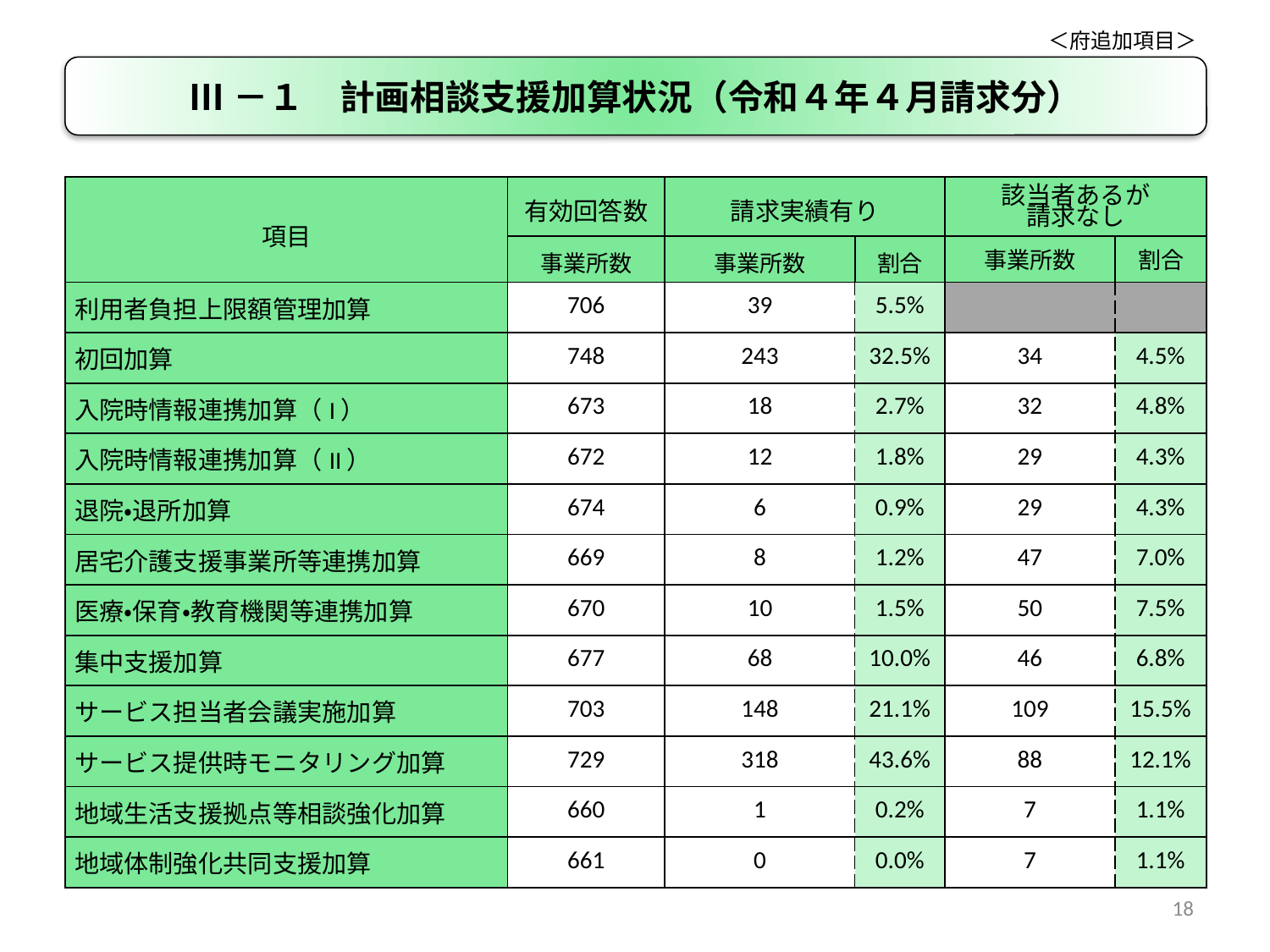

＜府追加項目＞
Ⅲ－１　計画相談支援加算状況（令和４年４月請求分）
| 項目 | 有効回答数 | 請求実績有り |  | 該当者あるが 請求なし |  |
| --- | --- | --- | --- | --- | --- |
|  | 事業所数 | 事業所数 | 割合 | 事業所数 | 割合 |
| 利用者負担上限額管理加算 | 706 | 39 | 5.5% |  |  |
| 初回加算 | 748 | 243 | 32.5% | 34 | 4.5% |
| 入院時情報連携加算（I） | 673 | 18 | 2.7% | 32 | 4.8% |
| 入院時情報連携加算（II） | 672 | 12 | 1.8% | 29 | 4.3% |
| 退院・退所加算 | 674 | 6 | 0.9% | 29 | 4.3% |
| 居宅介護支援事業所等連携加算 | 669 | 8 | 1.2% | 47 | 7.0% |
| 医療・保育・教育機関等連携加算 | 670 | 10 | 1.5% | 50 | 7.5% |
| 集中支援加算 | 677 | 68 | 10.0% | 46 | 6.8% |
| サービス担当者会議実施加算 | 703 | 148 | 21.1% | 109 | 15.5% |
| サービス提供時モニタリング加算 | 729 | 318 | 43.6% | 88 | 12.1% |
| 地域生活支援拠点等相談強化加算 | 660 | 1 | 0.2% | 7 | 1.1% |
| 地域体制強化共同支援加算 | 661 | 0 | 0.0% | 7 | 1.1% |
18